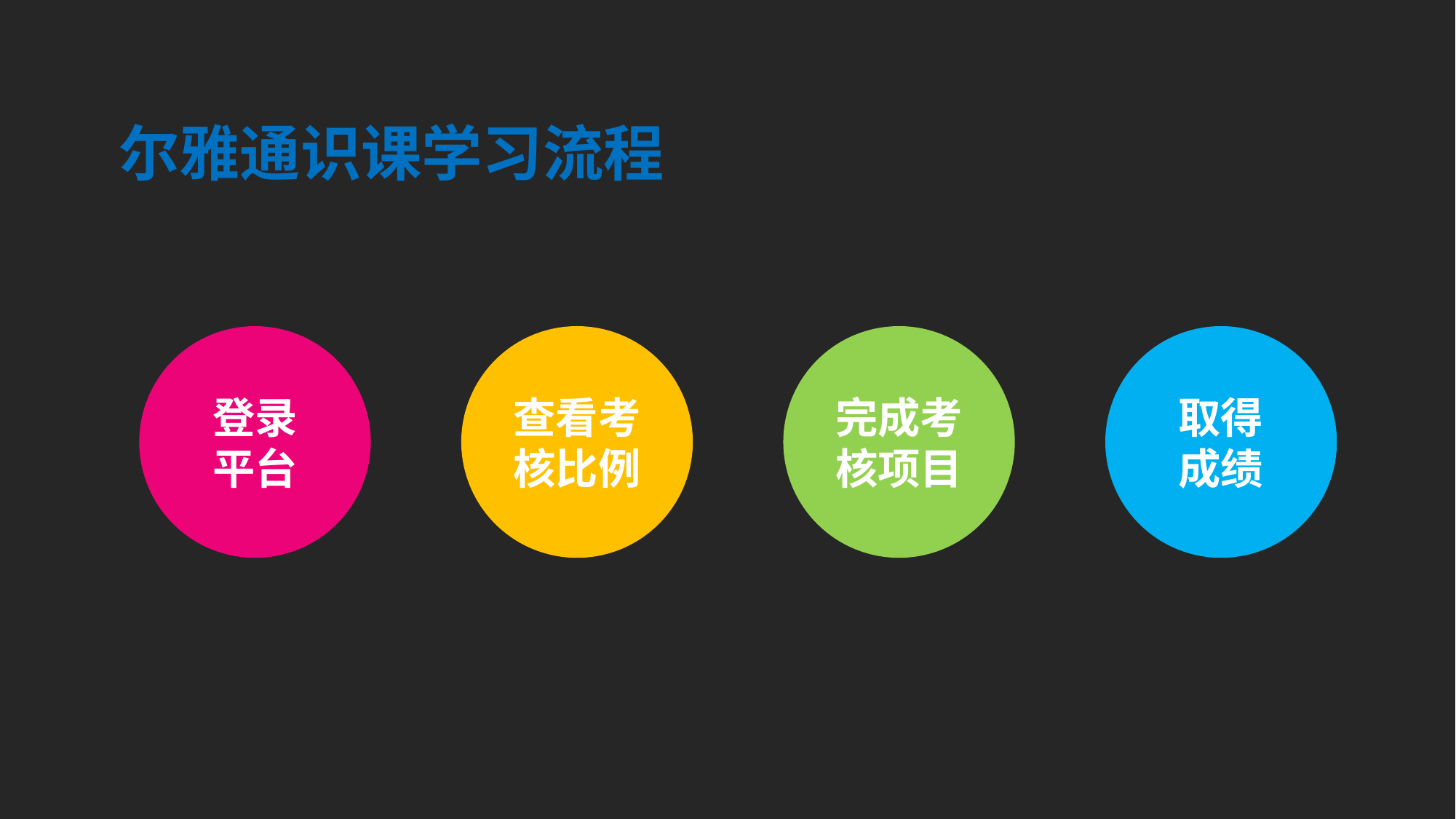

尔雅通识课学习流程
完成考核项目
取得
成绩
查看考核比例
登录
平台